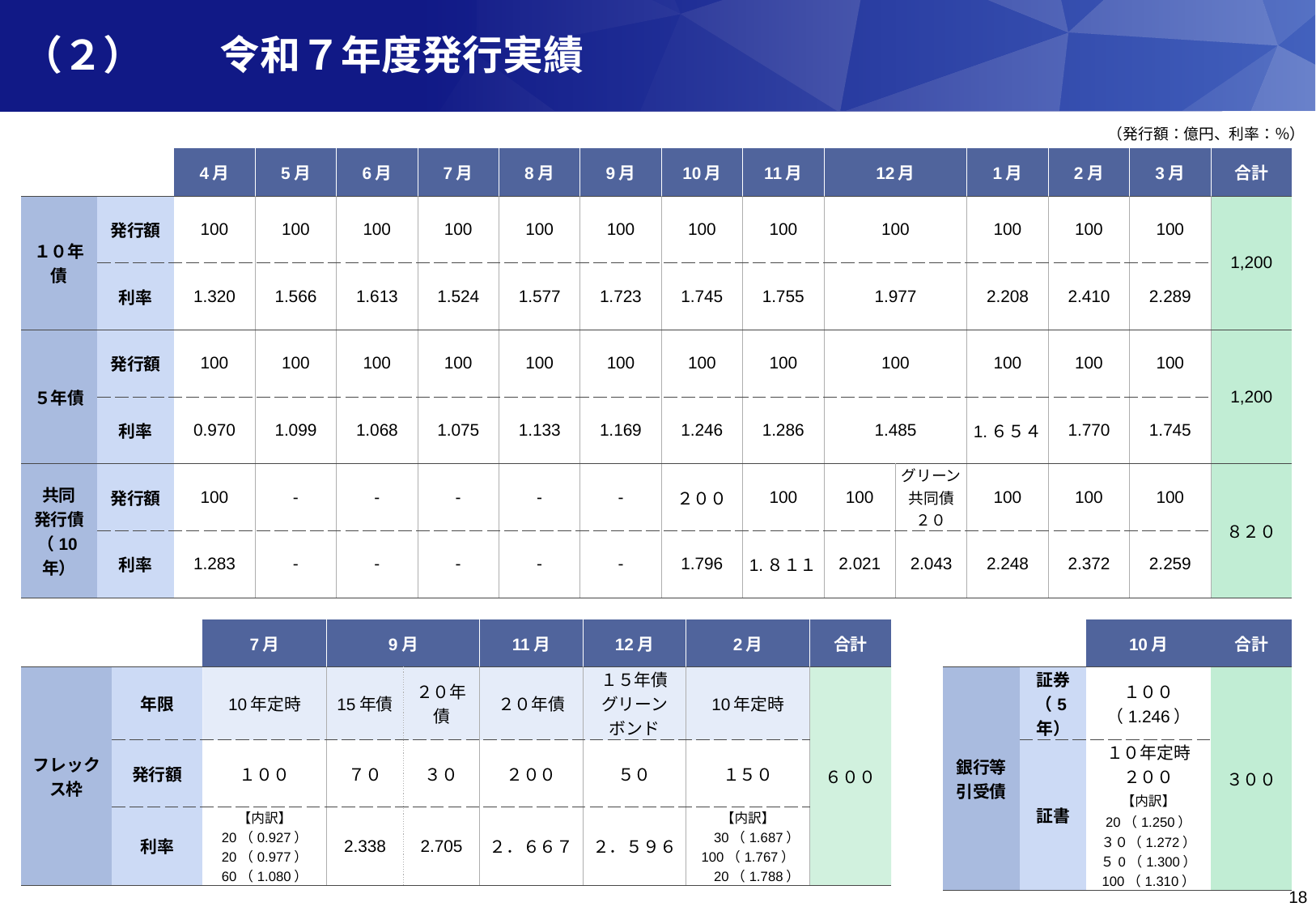

（２）	令和７年度発行実績
（発行額：億円、利率：％）
|  |  | 4月 | 5月 | 6月 | 7月 | 8月 | 9月 | 10月 | 11月 | 12月 |  | 1月 | 2月 | 3月 | 合計 |
| --- | --- | --- | --- | --- | --- | --- | --- | --- | --- | --- | --- | --- | --- | --- | --- |
| １０年債 | 発行額 | 100 | 100 | 100 | 100 | 100 | 100 | 100 | 100 | 100 |  | 100 | 100 | 100 | 1,200 |
|  | 利率 | 1.320 | 1.566 | 1.613 | 1.524 | 1.577 | 1.723 | 1.745 | 1.755 | 1.977 |  | 2.208 | 2.410 | 2.289 |  |
| ５年債 | 発行額 | 100 | 100 | 100 | 100 | 100 | 100 | 100 | 100 | 100 |  | 100 | 100 | 100 | 1,200 |
|  | 利率 | 0.970 | 1.099 | 1.068 | 1.075 | 1.133 | 1.169 | 1.246 | 1.286 | 1.485 |  | 1.６５４ | 1.770 | 1.745 |  |
| 共同 発行債 （10年） | 発行額 | 100 | - | - | - | - | - | ２００ | 100 | 100 | グリーン共同債 ２０ | 100 | 100 | 100 | ８２０ |
|  | 利率 | 1.283 | - | - | - | - | - | 1.796 | 1.８１１ | 2.021 | 2.043 | 2.248 | 2.372 | 2.259 |  |
|  |  | 7月 | 9月 | 9月 | 11月 | 12月 | 2月 | 合計 |
| --- | --- | --- | --- | --- | --- | --- | --- | --- |
| フレックス枠 | 年限 | 10年定時 | 15年債 | ２０年債 | ２０年債 | １５年債 グリーン ボンド | 10年定時 | ６００ |
|  | 発行額 | １００ | ７０ | ３０ | ２００ | ５０ | １５０ |  |
|  | 利率 | 【内訳】 20（0.927） 20（0.977） 60（1.080） | 2.338 | 2.705 | ２．６６７ | ２．５９６ | 【内訳】 　30（1.687） 100（1.767） 　20（1.788） |  |
|  |  | 10月 | 合計 |
| --- | --- | --- | --- |
| 銀行等 引受債 | 証券 （5年） | １００ （1.246） | ３００ |
|  | 証書 | １０年定時 ２００ 【内訳】 20（1.250） ３０（1.272） ５0（1.300） 100（1.310） |  |
18